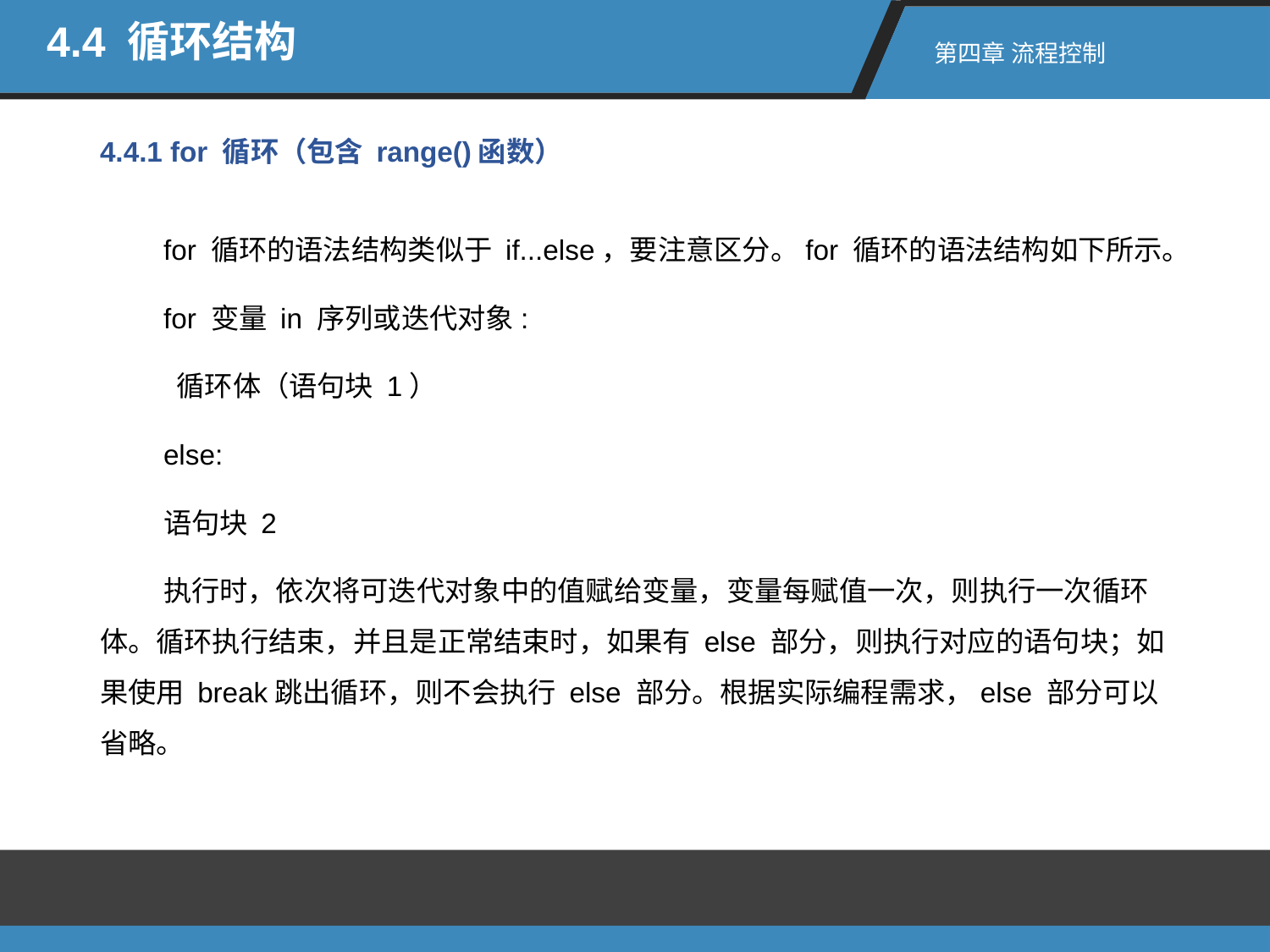

4.4 循环结构
第四章 流程控制
4.4.1 for 循环（包含 range()函数）
for 循环的语法结构类似于 if...else，要注意区分。for 循环的语法结构如下所示。
for 变量 in 序列或迭代对象:
 循环体（语句块 1）
else:
语句块 2
执行时，依次将可迭代对象中的值赋给变量，变量每赋值一次，则执行一次循环体。循环执行结束，并且是正常结束时，如果有 else 部分，则执行对应的语句块；如果使用 break跳出循环，则不会执行 else 部分。根据实际编程需求，else 部分可以省略。